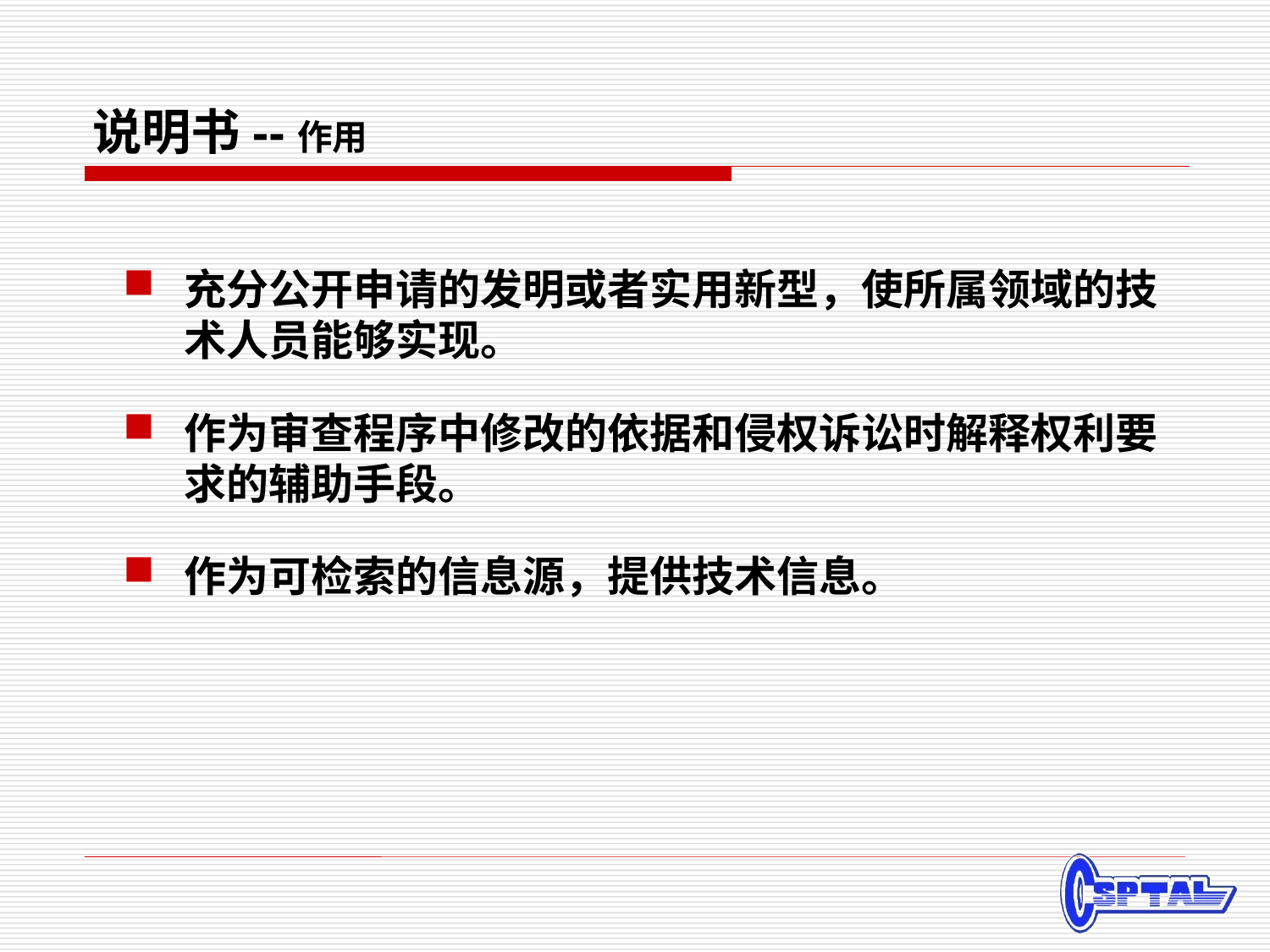

# 说明书--作用
充分公开申请的发明或者实用新型，使所属领域的技术人员能够实现。
作为审查程序中修改的依据和侵权诉讼时解释权利要求的辅助手段。
作为可检索的信息源，提供技术信息。